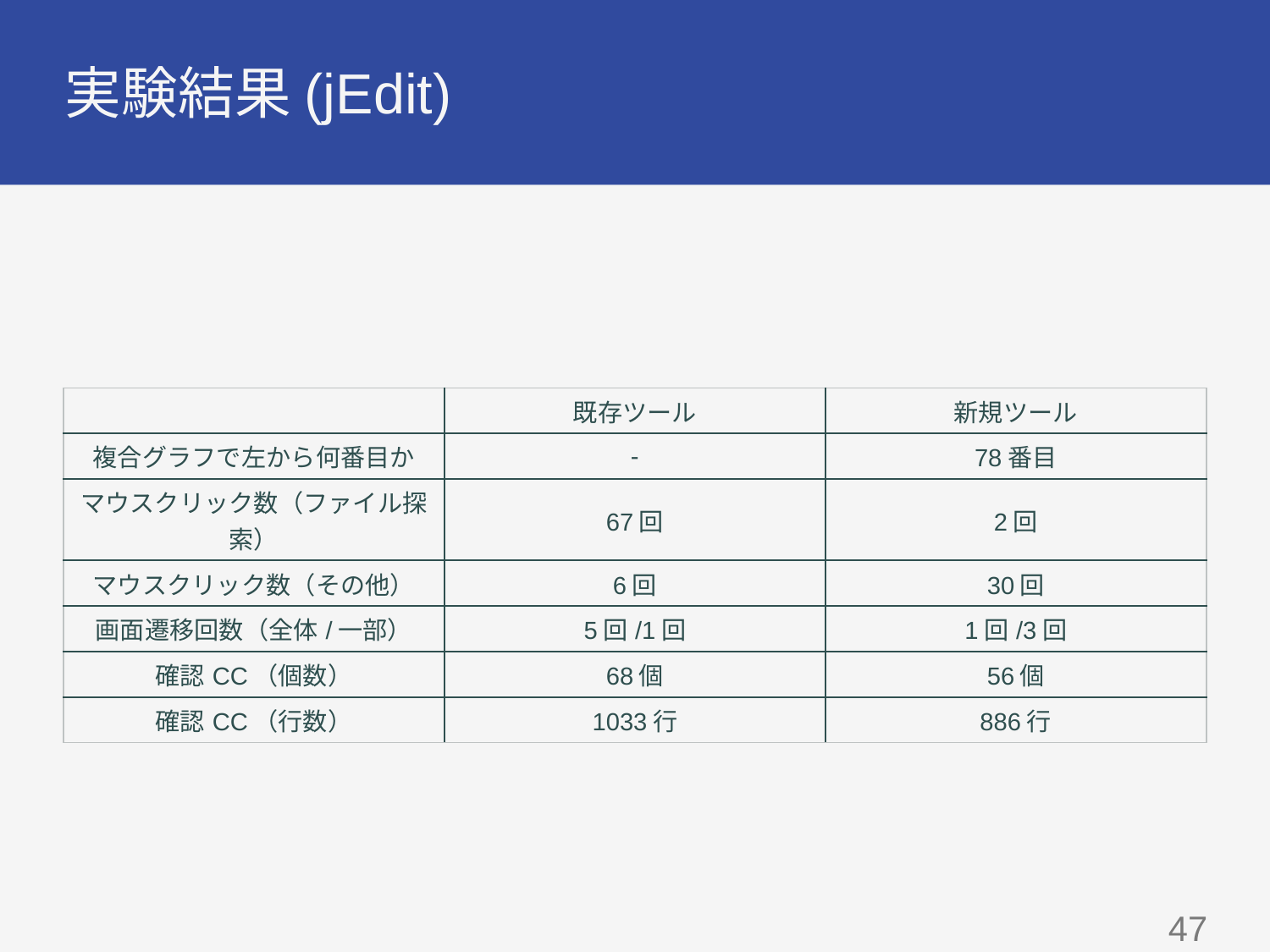

# 実験結果(jEdit)
|  | 既存ツール | 新規ツール |
| --- | --- | --- |
| 複合グラフで左から何番目か | - | 78番目 |
| マウスクリック数（ファイル探索） | 67回 | 2回 |
| マウスクリック数（その他） | 6回 | 30回 |
| 画面遷移回数（全体/一部） | 5回/1回 | 1回/3回 |
| 確認CC（個数） | 68個 | 56個 |
| 確認CC（行数） | 1033行 | 886行 |
47